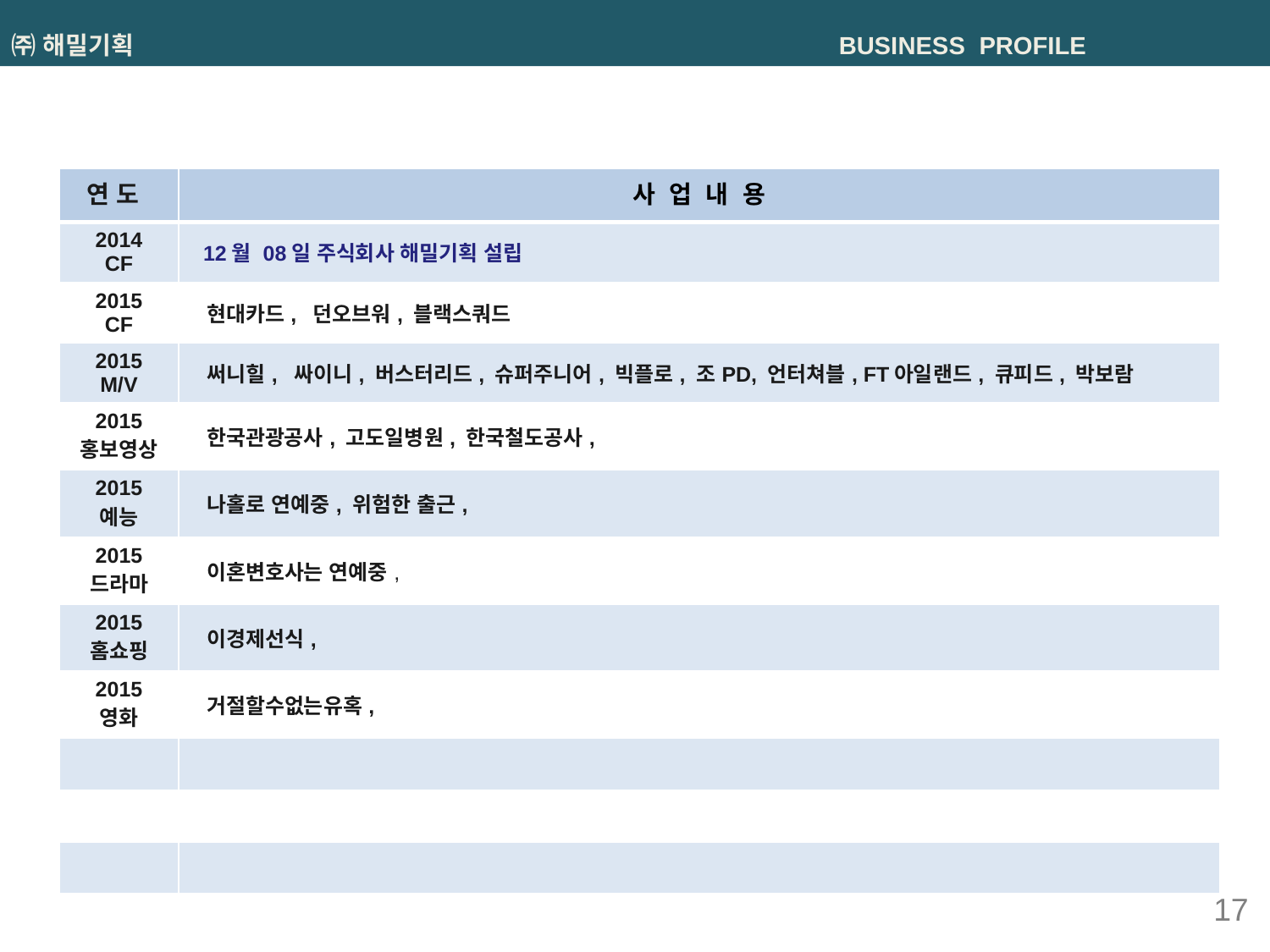

# ㈜ 해밀기획                                                                                                    BUSINESS  PROFILE
| 연 도 | 사 업 내 용 |
| --- | --- |
| 2014 CF | 12월 08일 주식회사 해밀기획 설립 |
| 2015 CF | 현대카드, 던오브워, 블랙스쿼드 |
| 2015 M/V | 써니힐, 싸이니, 버스터리드, 슈퍼주니어, 빅플로, 조PD, 언터쳐블, FT아일랜드, 큐피드, 박보람 |
| 2015 홍보영상 | 한국관광공사, 고도일병원, 한국철도공사, |
| 2015 예능 | 나홀로 연예중, 위험한 출근, |
| 2015 드라마 | 이혼변호사는 연예중, |
| 2015 홈쇼핑 | 이경제선식, |
| 2015 영화 | 거절할수없는유혹, |
|  |  |
|  |  |
|  |  |
Great Company
HAEMIL ENT .ltd
17